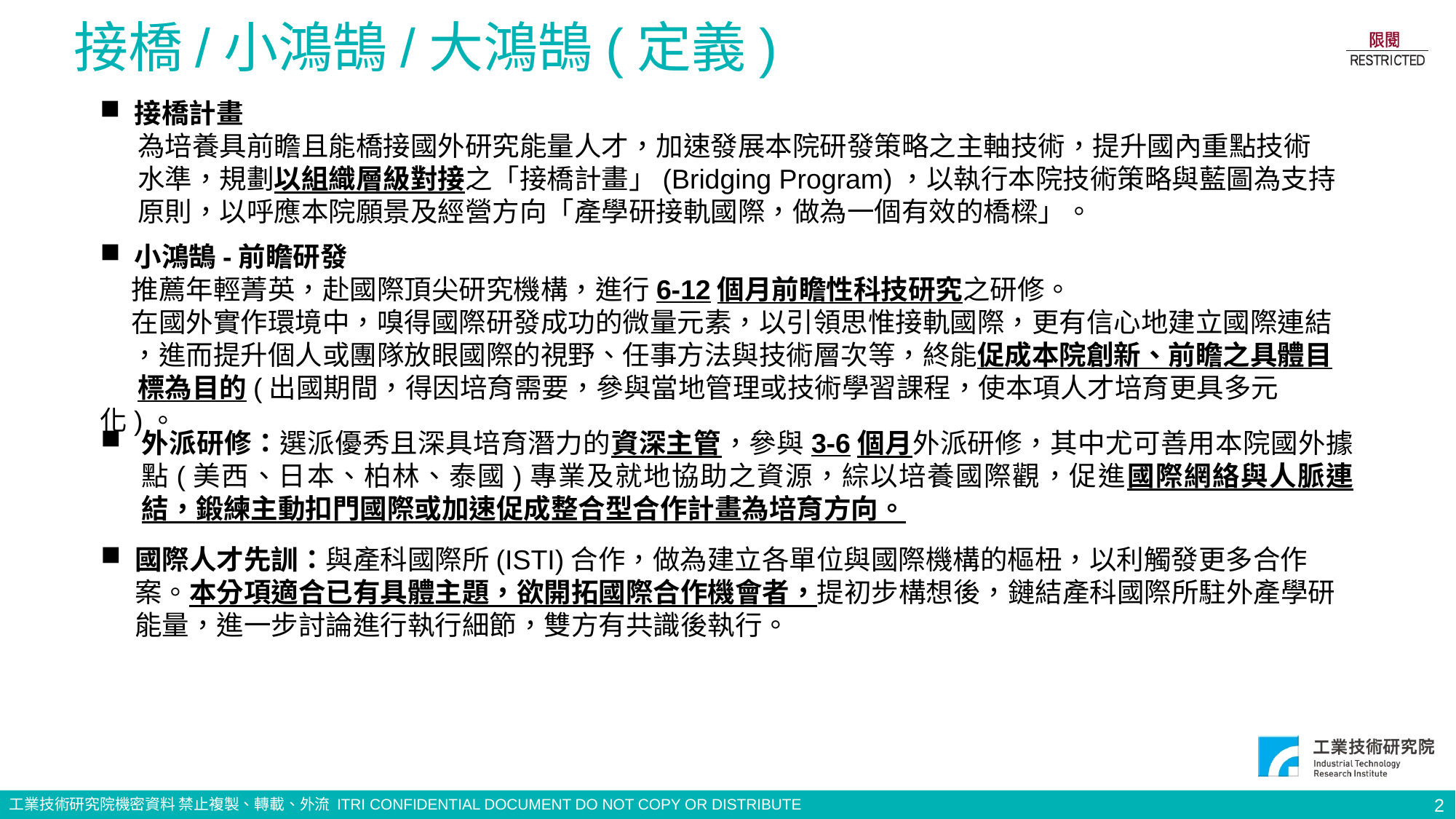

接橋/小鴻鵠/大鴻鵠(定義)
接橋計畫
     為培養具前瞻且能橋接國外研究能量人才，加速發展本院研發策略之主軸技術，提升國內重點技術
     水準，規劃以組織層級對接之「接橋計畫」(Bridging Program)，以執行本院技術策略與藍圖為支持
     原則，以呼應本院願景及經營方向「產學研接軌國際，做為一個有效的橋樑」。
小鴻鵠-前瞻研發
    推薦年輕菁英，赴國際頂尖研究機構，進行6-12個月前瞻性科技研究之研修。
    在國外實作環境中，嗅得國際研發成功的微量元素，以引領思惟接軌國際，更有信心地建立國際連結
    ，進而提升個人或團隊放眼國際的視野、任事方法與技術層次等，終能促成本院創新、前瞻之具體目
     標為目的(出國期間，得因培育需要，參與當地管理或技術學習課程，使本項人才培育更具多元化)。
外派研修：選派優秀且深具培育潛力的資深主管，參與3-6個月外派研修，其中尤可善用本院國外據點(美西、日本、柏林、泰國)專業及就地協助之資源，綜以培養國際觀，促進國際網絡與人脈連結，鍛練主動扣門國際或加速促成整合型合作計畫為培育方向。
國際人才先訓：與產科國際所(ISTI)合作，做為建立各單位與國際機構的樞杻，以利觸發更多合作案。本分項適合已有具體主題，欲開拓國際合作機會者，提初步構想後，鏈結產科國際所駐外產學研能量，進一步討論進行執行細節，雙方有共識後執行。
2